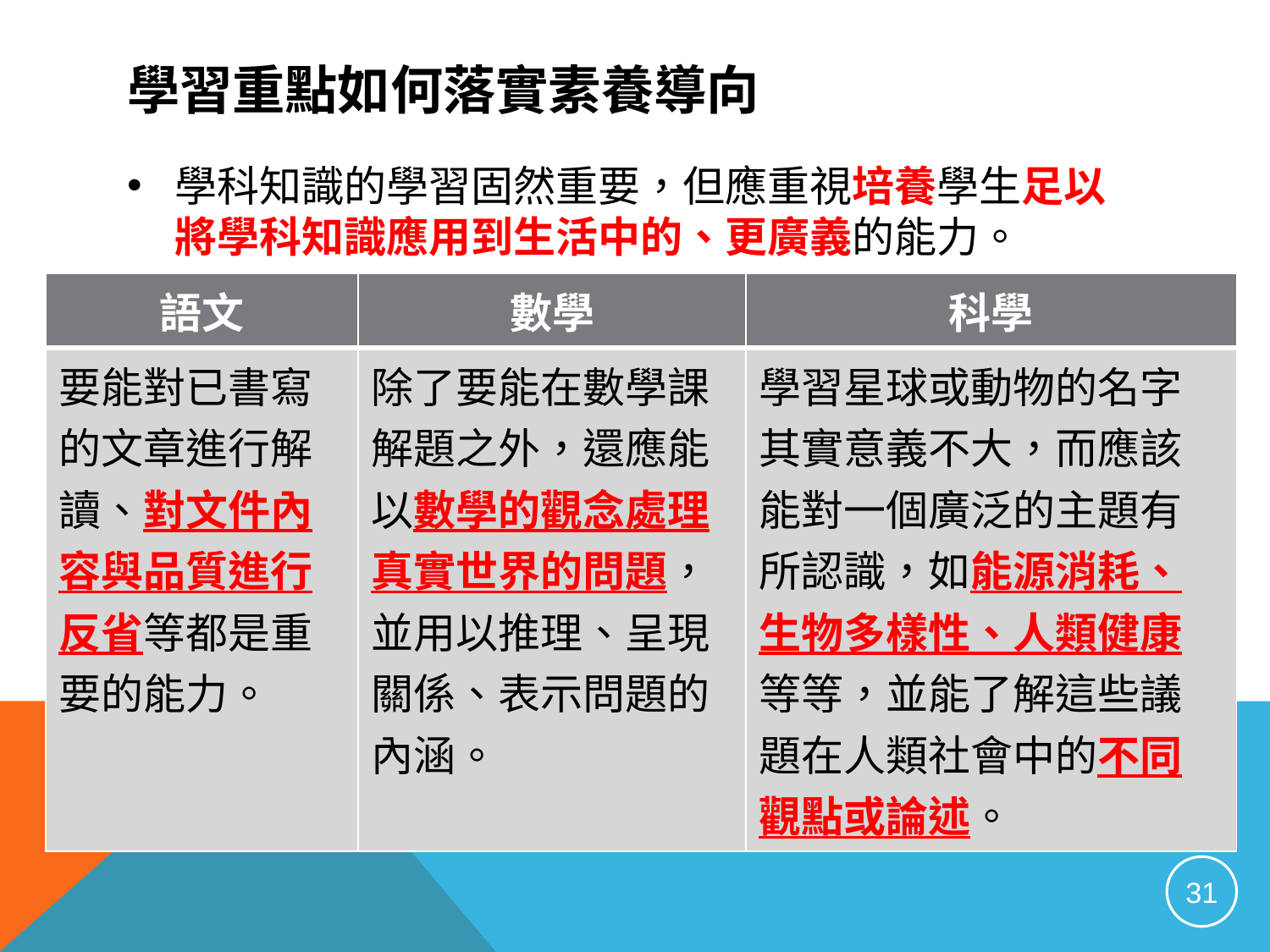

# 學習重點如何落實素養導向
學科知識的學習固然重要，但應重視培養學生足以將學科知識應用到生活中的、更廣義的能力。
| 語文 | 數學 | 科學 |
| --- | --- | --- |
| 要能對已書寫的文章進行解讀、對文件內容與品質進行反省等都是重要的能力。 | 除了要能在數學課解題之外，還應能以數學的觀念處理真實世界的問題，並用以推理、呈現關係、表示問題的內涵。 | 學習星球或動物的名字其實意義不大，而應該能對一個廣泛的主題有所認識，如能源消耗、生物多樣性、人類健康等等，並能了解這些議題在人類社會中的不同觀點或論述。 |
31